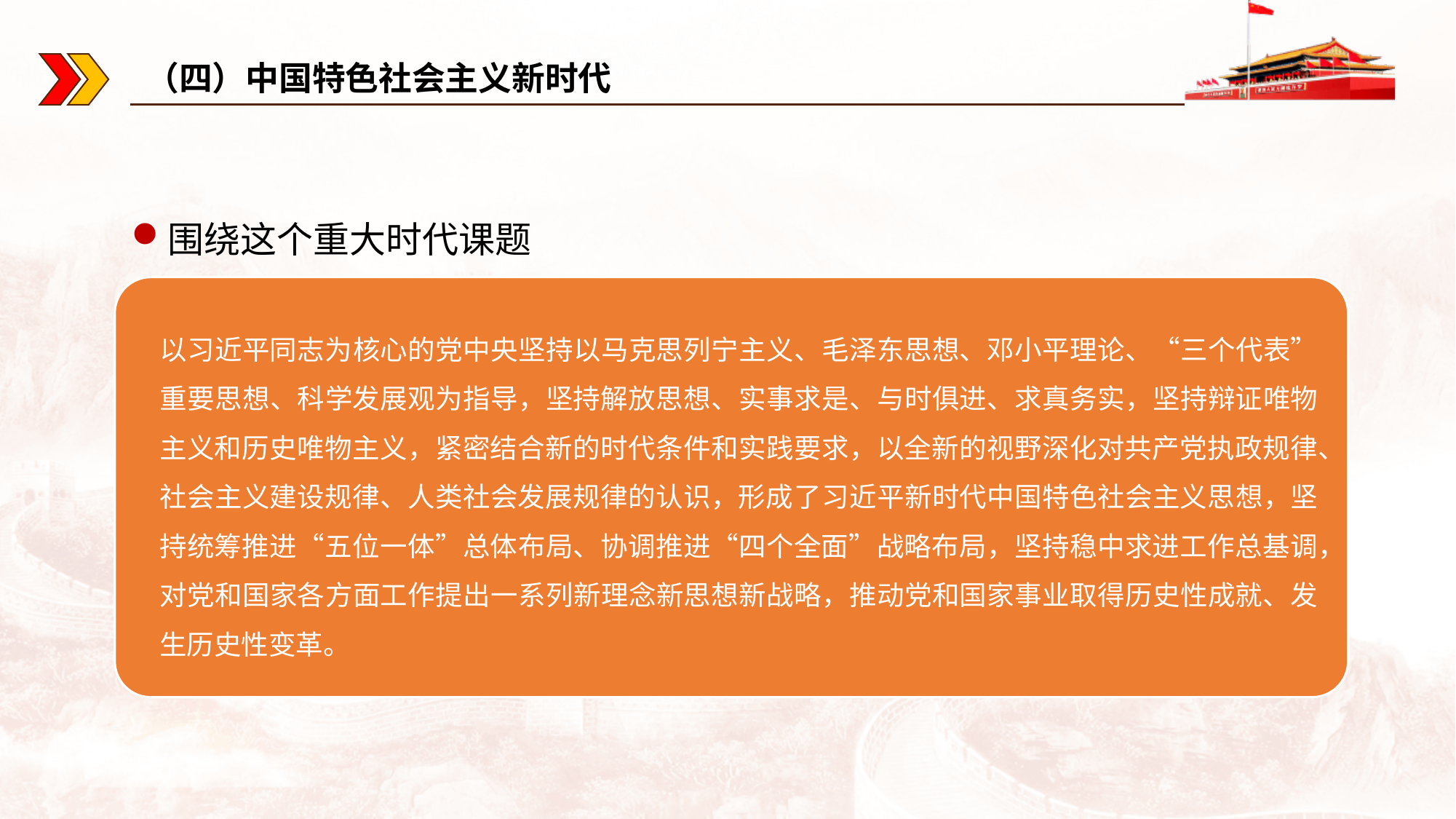

（四）中国特色社会主义新时代
围绕这个重大时代课题

以习近平同志为核心的党中央坚持以马克思列宁主义、毛泽东思想、邓小平理论、“三个代表”重要思想、科学发展观为指导，坚持解放思想、实事求是、与时俱进、求真务实，坚持辩证唯物主义和历史唯物主义，紧密结合新的时代条件和实践要求，以全新的视野深化对共产党执政规律、社会主义建设规律、人类社会发展规律的认识，形成了习近平新时代中国特色社会主义思想，坚持统筹推进“五位一体”总体布局、协调推进“四个全面”战略布局，坚持稳中求进工作总基调，对党和国家各方面工作提出一系列新理念新思想新战略，推动党和国家事业取得历史性成就、发生历史性变革。